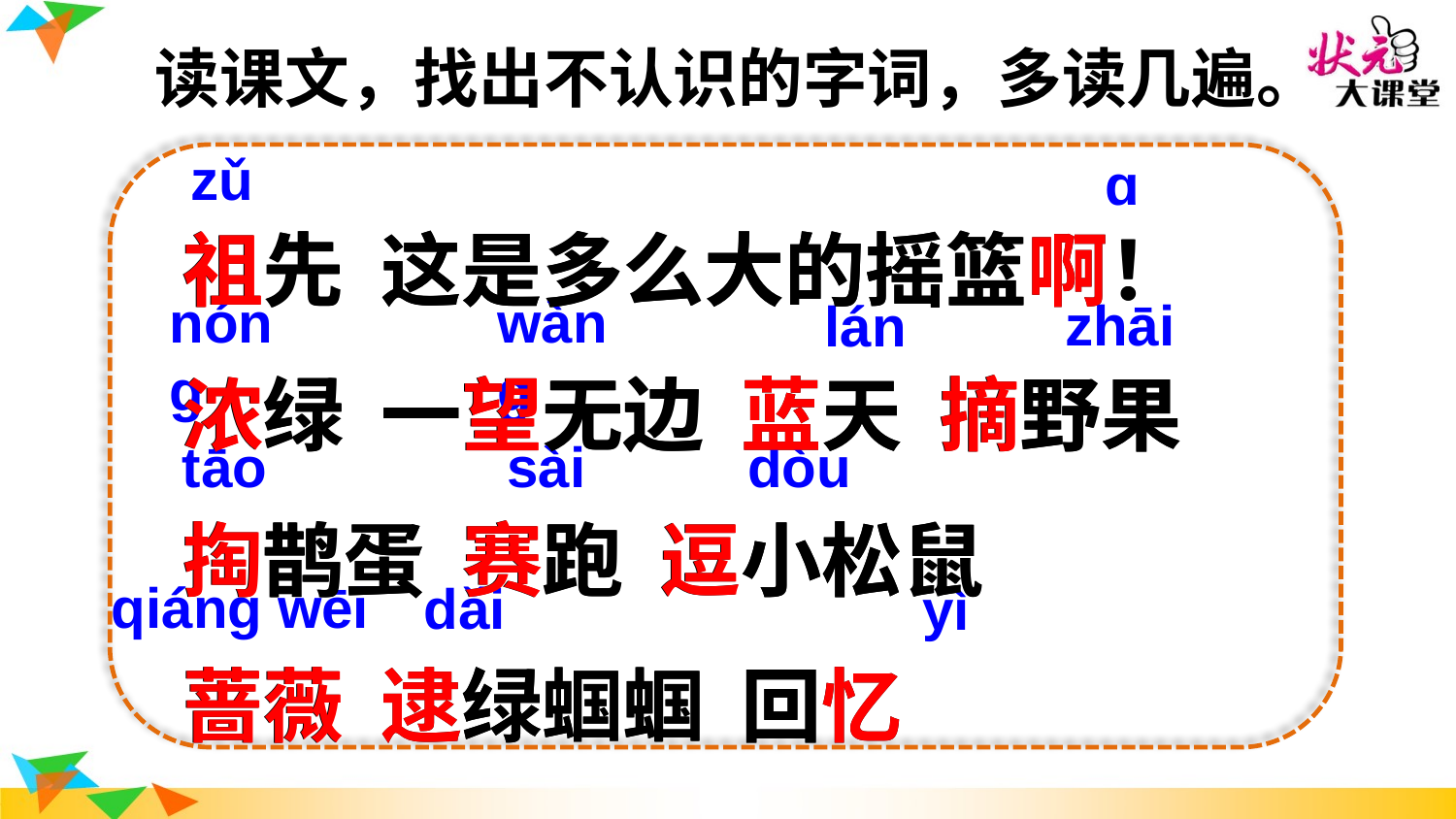

读课文，找出不认识的字词，多读几遍。
zǔ
ɑ

祖先  这是多么大的摇篮啊！
浓绿  一望无边  蓝天  摘野果
掏鹊蛋  赛跑  逗小松鼠
蔷薇  逮绿蝈蝈  回忆
祖先  这是多么大的摇篮啊！
浓绿  一望无边  蓝天  摘野果
掏鹊蛋  赛跑  逗小松鼠
蔷薇  逮绿蝈蝈  回忆
状元成才路
状元成才路
状元成才路
状元成才路
状元成才路
状元成才路
状元成才路
状元成才路
状元成才路
状元成才路
状元成才路
状元成才路
状元成才路
状元成才路
状元成才路
状元成才路
状元成才路
状元成才路
状元成才路
状元成才路
状元成才路
状元成才路
wànɡ
nónɡ
状元成才路
状元成才路
zhāi
lán
状元成才路
状元成才路
状元成才路
状元成才路
状元成才路
状元成才路
状元成才路
状元成才路
状元成才路
状元成才路
状元成才路
状元成才路
状元成才路
状元成才路
状元成才路
状元成才路
状元成才路
状元成才路
状元成才路
状元成才路
状元成才路
状元成才路
状元成才路
状元成才路
状元成才路
状元成才路
状元成才路
状元成才路
状元成才路
状元成才路
状元成才路
sài
dòu
tāo
状元成才路
状元成才路
状元成才路
状元成才路
状元成才路
状元成才路
状元成才路
状元成才路
状元成才路
状元成才路
状元成才路
状元成才路
状元成才路
状元成才路
状元成才路
状元成才路
状元成才路
状元成才路
状元成才路
状元成才路
状元成才路
状元成才路
状元成才路
状元成才路
状元成才路
状元成才路
状元成才路
状元成才路
状元成才路
状元成才路
状元成才路
状元成才路
qiánɡ wēi
dǎi
yì
状元成才路
状元成才路
状元成才路
状元成才路
状元成才路
状元成才路
状元成才路
状元成才路
状元成才路
状元成才路
状元成才路
状元成才路
状元成才路